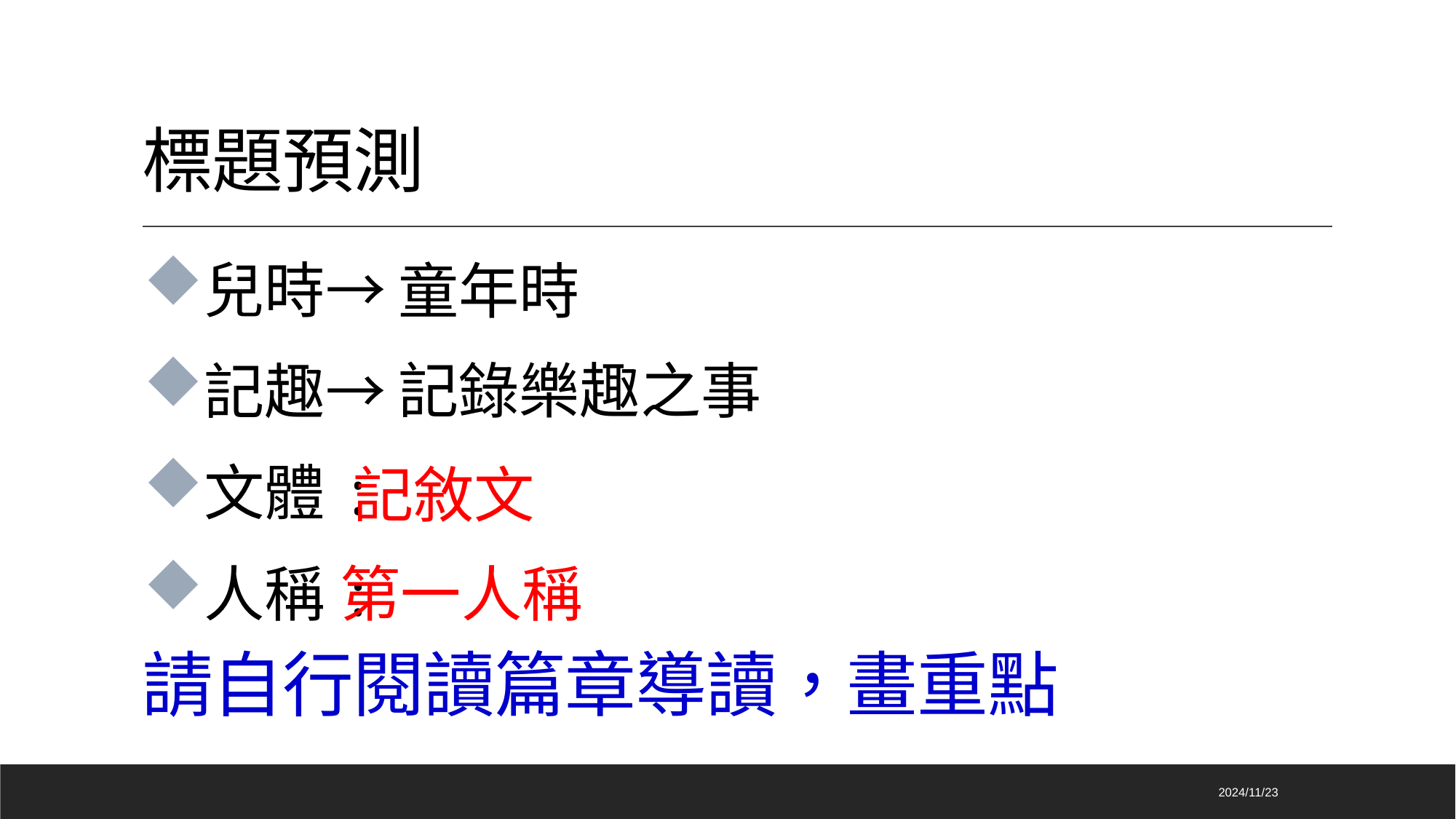

# 標題預測
兒時→
記趣→
文體:
人稱:
童年時

記錄樂趣之事

記敘文

第一人稱
請自行閱讀篇章導讀，畫重點
2024/11/23